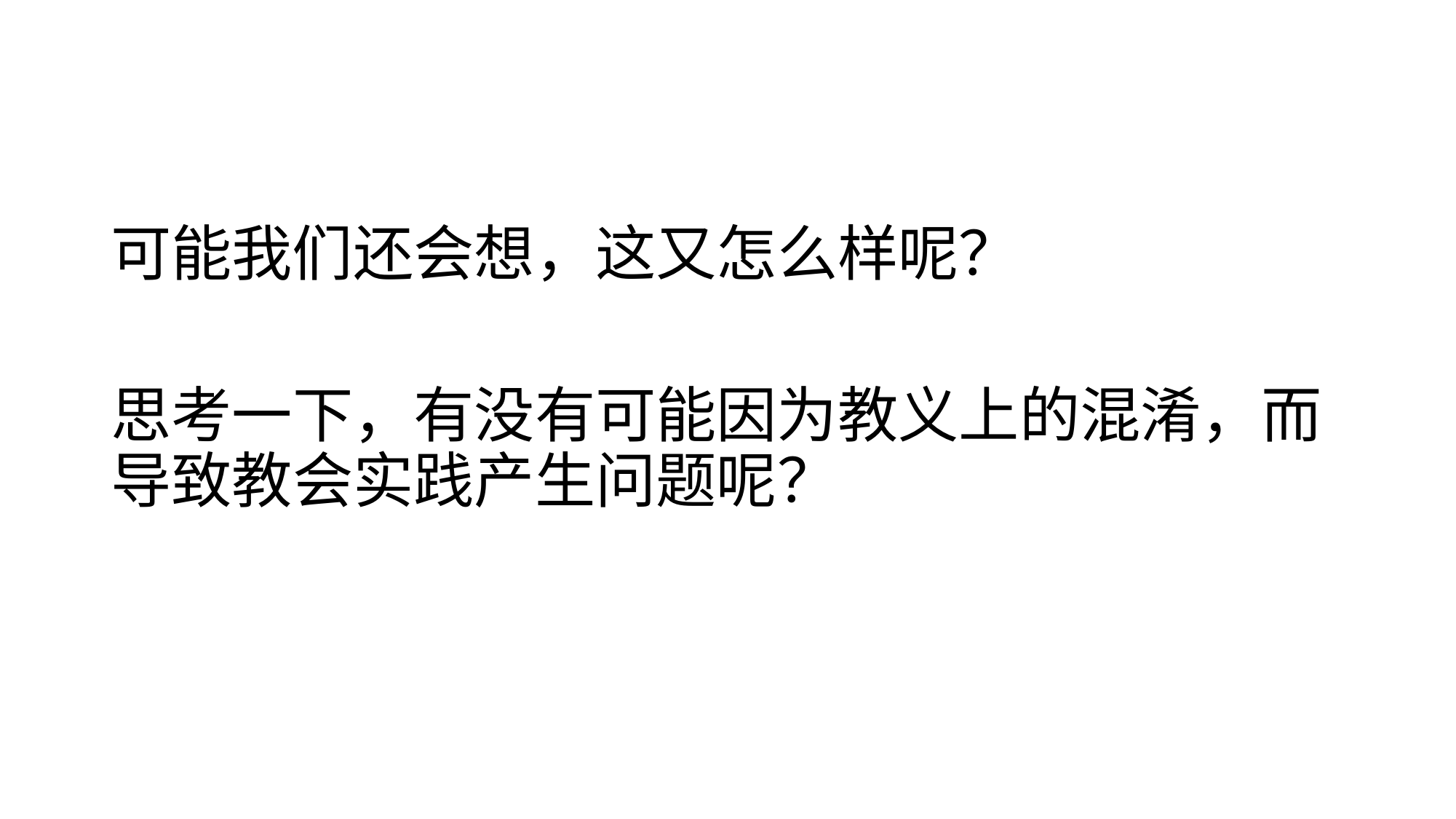

#
可能我们还会想，这又怎么样呢？

思考一下，有没有可能因为教义上的混淆，而导致教会实践产生问题呢？